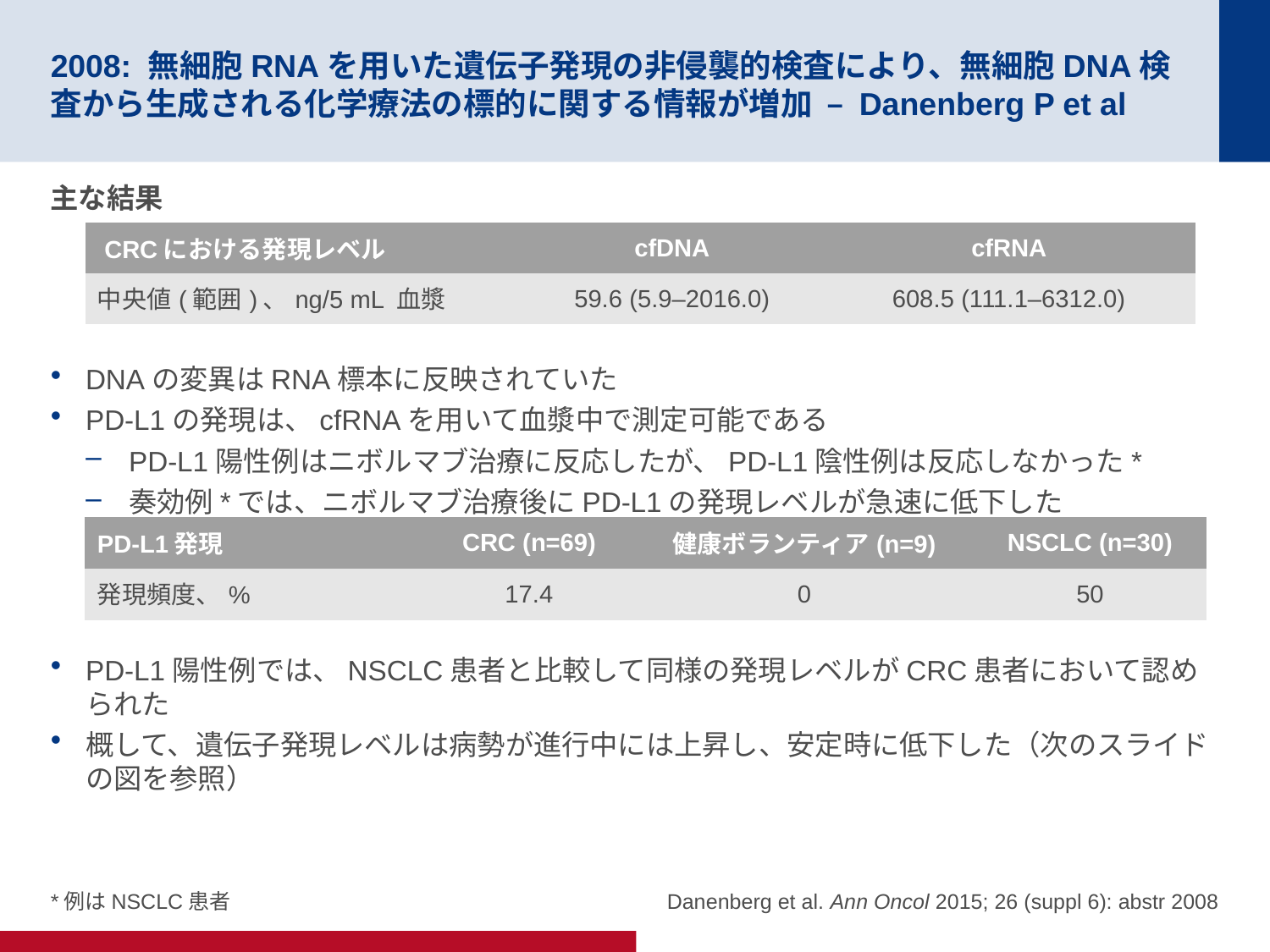

# 2008: 無細胞RNAを用いた遺伝子発現の非侵襲的検査により、無細胞DNA検査から生成される化学療法の標的に関する情報が増加  – Danenberg P et al
主な結果

DNAの変異はRNA標本に反映されていた
PD-L1の発現は、cfRNAを用いて血漿中で測定可能である
PD-L1陽性例はニボルマブ治療に反応したが、PD-L1陰性例は反応しなかった*
奏効例*では、ニボルマブ治療後にPD-L1の発現レベルが急速に低下した

PD-L1陽性例では、NSCLC患者と比較して同様の発現レベルがCRC患者において認められた
概して、遺伝子発現レベルは病勢が進行中には上昇し、安定時に低下した（次のスライドの図を参照）

| CRCにおける発現レベル | cfDNA | cfRNA |
| --- | --- | --- |
| 中央値(範囲)、ng/5 mL 血漿 | 59.6 (5.9–2016.0) | 608.5 (111.1–6312.0) |
| PD-L1発現 | CRC (n=69) | 健康ボランティア(n=9) | NSCLC (n=30) |
| --- | --- | --- | --- |
| 発現頻度、% | 17.4 | 0 | 50 |
*例はNSCLC患者
Danenberg et al. Ann Oncol 2015; 26 (suppl 6): abstr 2008